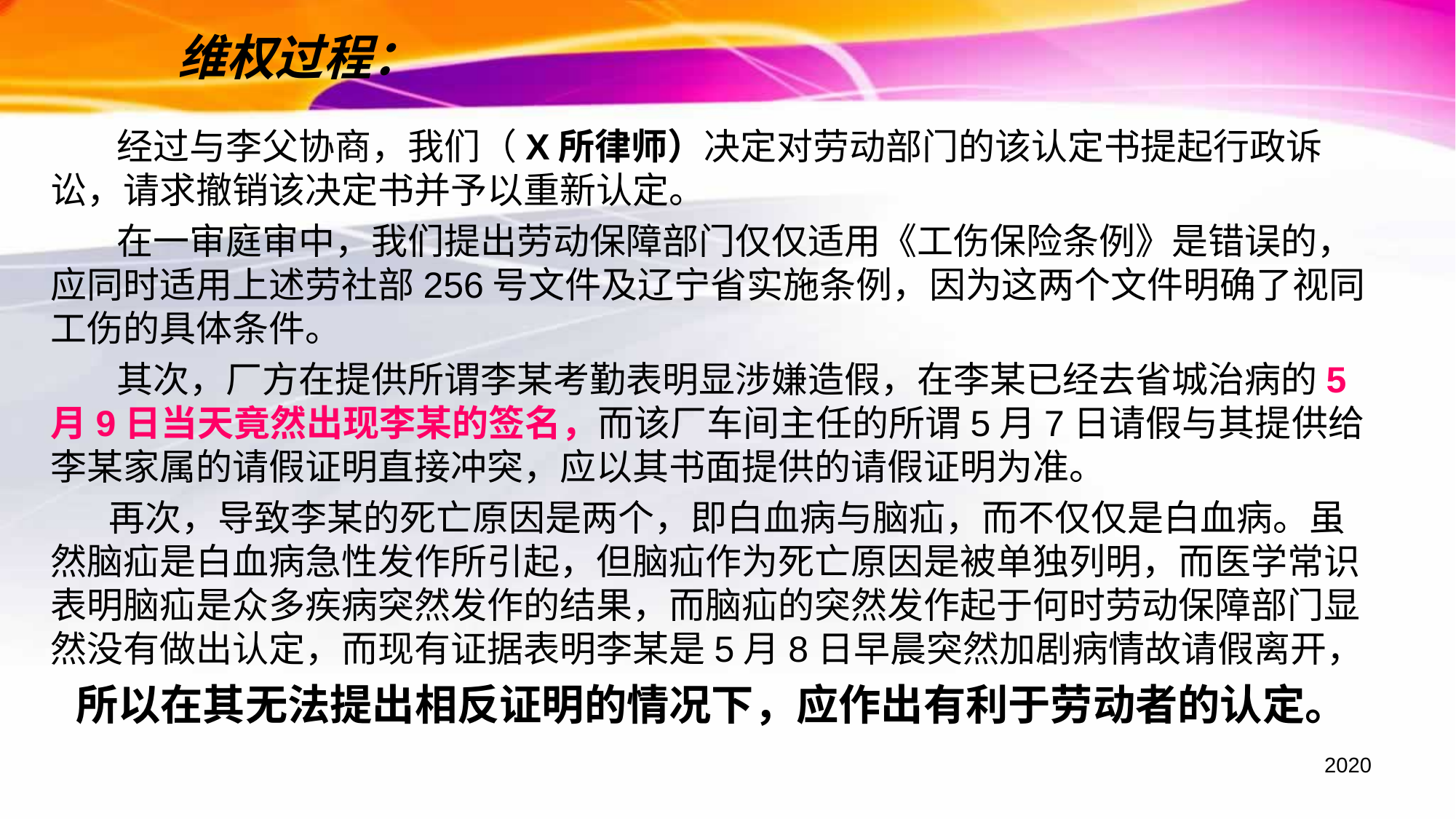

维权过程：
       经过与李父协商，我们（X所律师）决定对劳动部门的该认定书提起行政诉讼，请求撤销该决定书并予以重新认定。
       在一审庭审中，我们提出劳动保障部门仅仅适用《工伤保险条例》是错误的，应同时适用上述劳社部256号文件及辽宁省实施条例，因为这两个文件明确了视同工伤的具体条件。
       其次，厂方在提供所谓李某考勤表明显涉嫌造假，在李某已经去省城治病的5月9日当天竟然出现李某的签名，而该厂车间主任的所谓5月7日请假与其提供给李某家属的请假证明直接冲突，应以其书面提供的请假证明为准。
      再次，导致李某的死亡原因是两个，即白血病与脑疝，而不仅仅是白血病。虽然脑疝是白血病急性发作所引起，但脑疝作为死亡原因是被单独列明，而医学常识表明脑疝是众多疾病突然发作的结果，而脑疝的突然发作起于何时劳动保障部门显然没有做出认定，而现有证据表明李某是5月8日早晨突然加剧病情故请假离开，
  所以在其无法提出相反证明的情况下，应作出有利于劳动者的认定。

2020